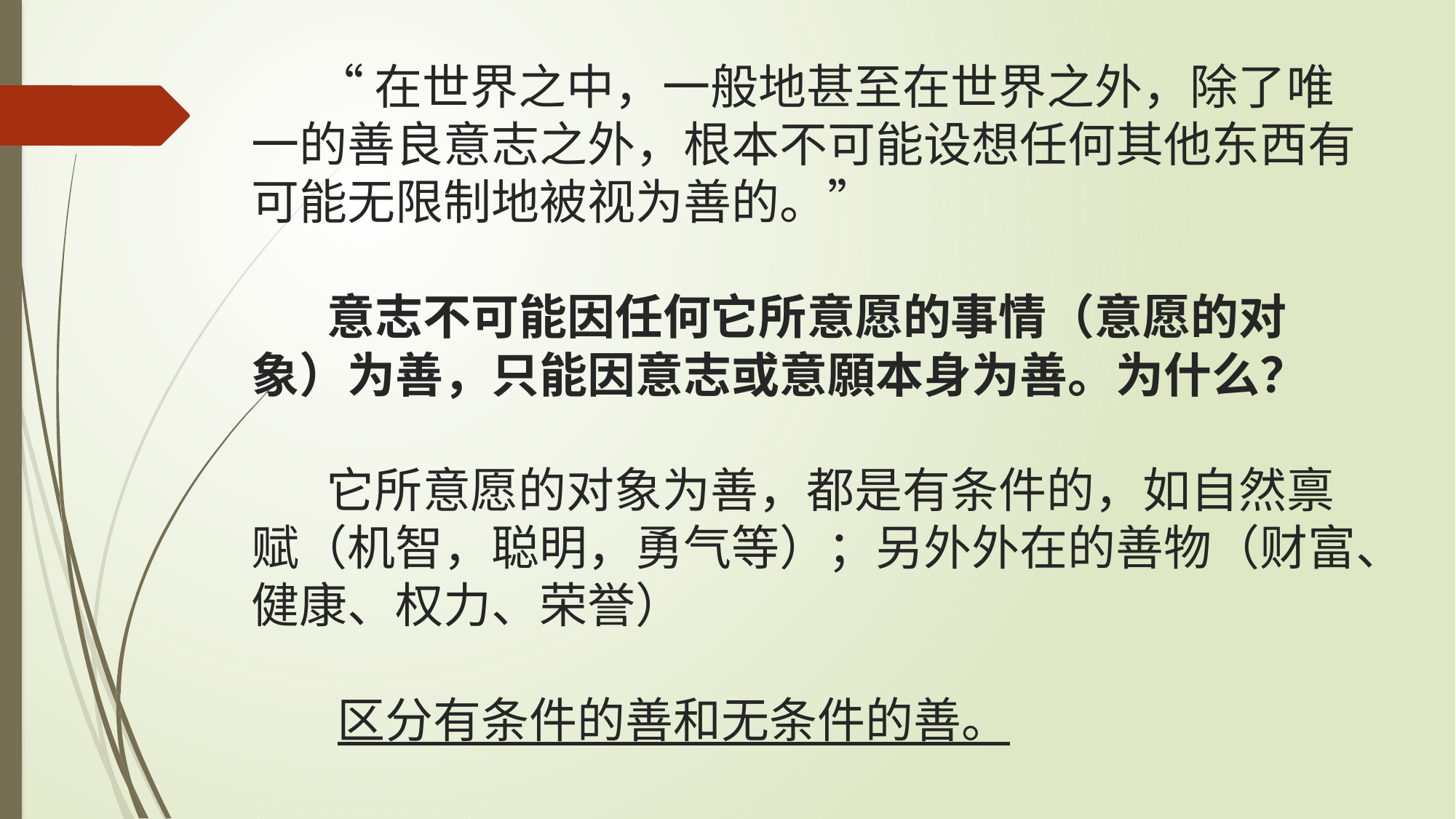

# “在世界之中，一般地甚至在世界之外，除了唯一的善良意志之外，根本不可能设想任何其他东西有可能无限制地被视为善的。”   意志不可能因任何它所意愿的事情（意愿的对象）为善，只能因意志或意願本身为善。为什么？ 它所意愿的对象为善，都是有条件的，如自然禀赋（机智，聪明，勇气等）；另外外在的善物（财富、健康、权力、荣誉） 区分有条件的善和无条件的善。